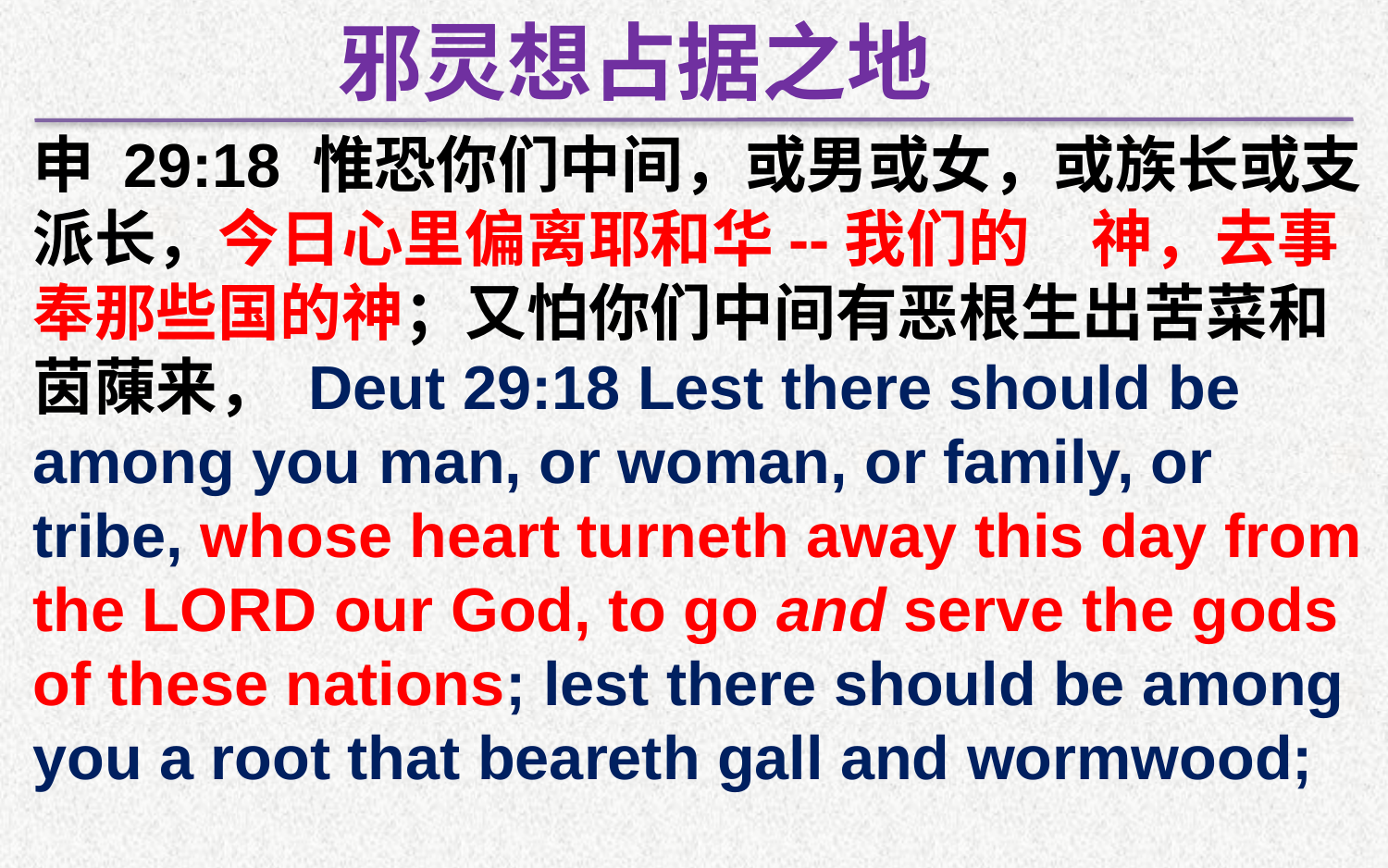

邪灵想占据之地
申 29:18 惟恐你们中间，或男或女，或族长或支派长，今日心里偏离耶和华--我们的　神，去事奉那些国的神；又怕你们中间有恶根生出苦菜和茵蔯来， Deut 29:18 Lest there should be among you man, or woman, or family, or tribe, whose heart turneth away this day from the LORD our God, to go and serve the gods of these nations; lest there should be among you a root that beareth gall and wormwood;